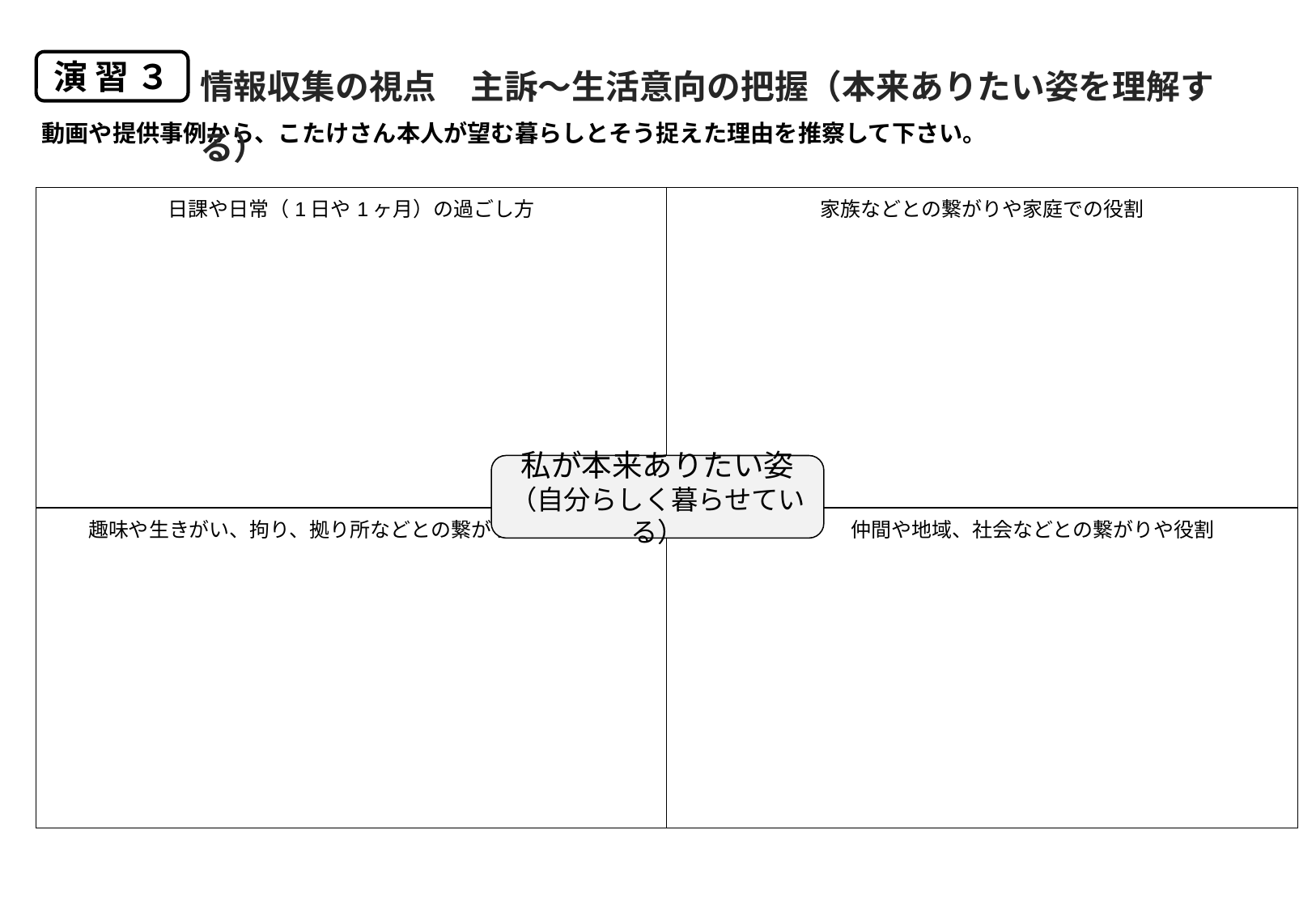

情報収集の視点　主訴～生活意向の把握（本来ありたい姿を理解する）
演 習 ３
動画や提供事例から、こたけさん本人が望む暮らしとそう捉えた理由を推察して下さい。
| 日課や日常（1日や1ヶ月）の過ごし方 | 家族などとの繋がりや家庭での役割 |
| --- | --- |
| 趣味や生きがい、拘り、拠り所などとの繋がり | 仲間や地域、社会などとの繋がりや役割 |
私が本来ありたい姿
（自分らしく暮らせている）